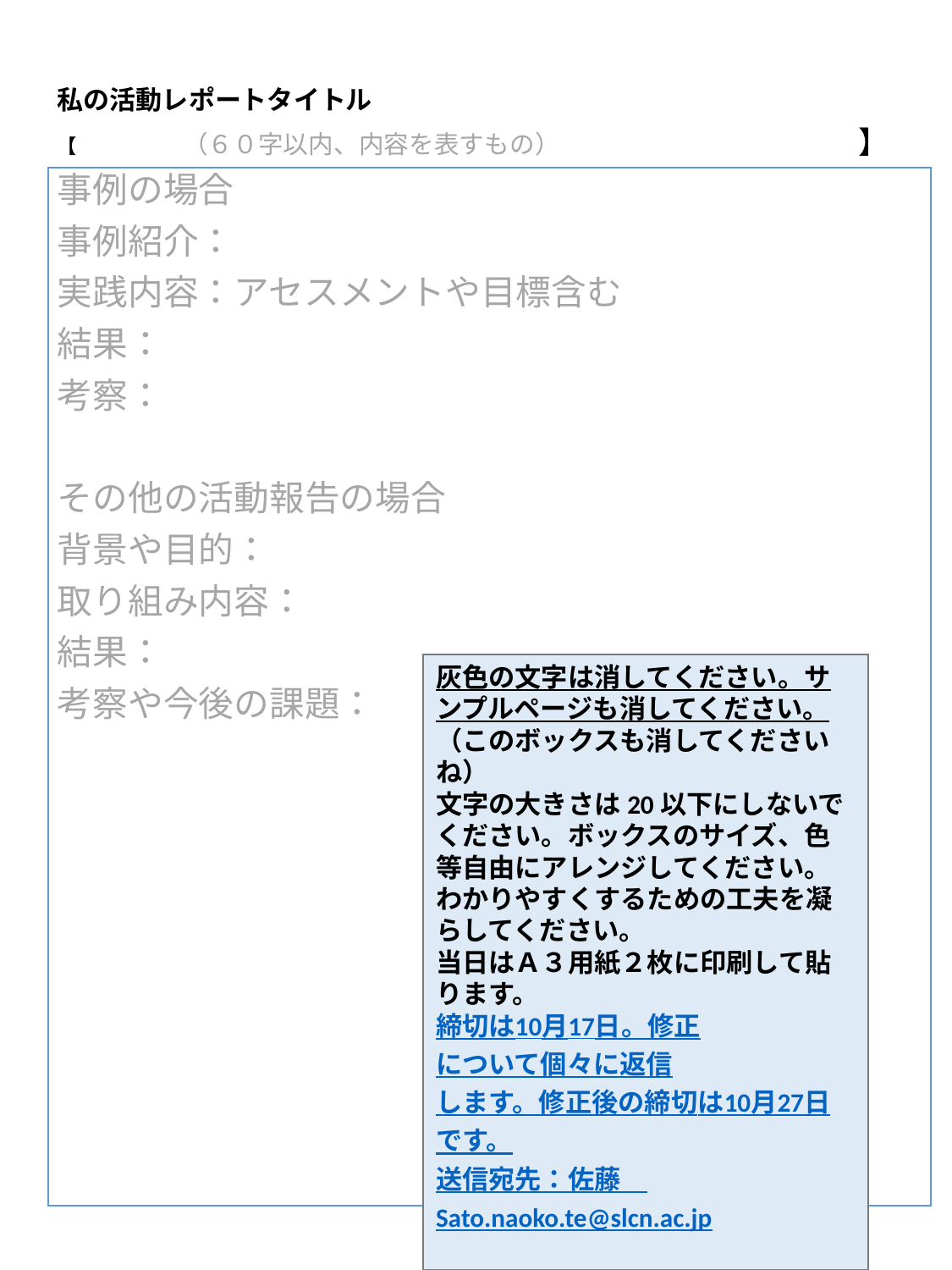

私の活動レポートタイトル
【　　　　（６０字以内、内容を表すもの）　　　　　　　　　　　】
事例の場合
事例紹介：
実践内容：アセスメントや目標含む
結果：
考察：

その他の活動報告の場合
背景や目的：
取り組み内容：
結果：
考察や今後の課題：
灰色の文字は消してください。サンプルページも消してください。
（このボックスも消してくださいね）
文字の大きさは20以下にしないでください。ボックスのサイズ、色等自由にアレンジしてください。わかりやすくするための工夫を凝らしてください。
当日はＡ３用紙２枚に印刷して貼ります。
締切は10月17日。修正について個々に返信します。修正後の締切は10月27日です。
送信宛先：佐藤　Sato.naoko.te@slcn.ac.jp